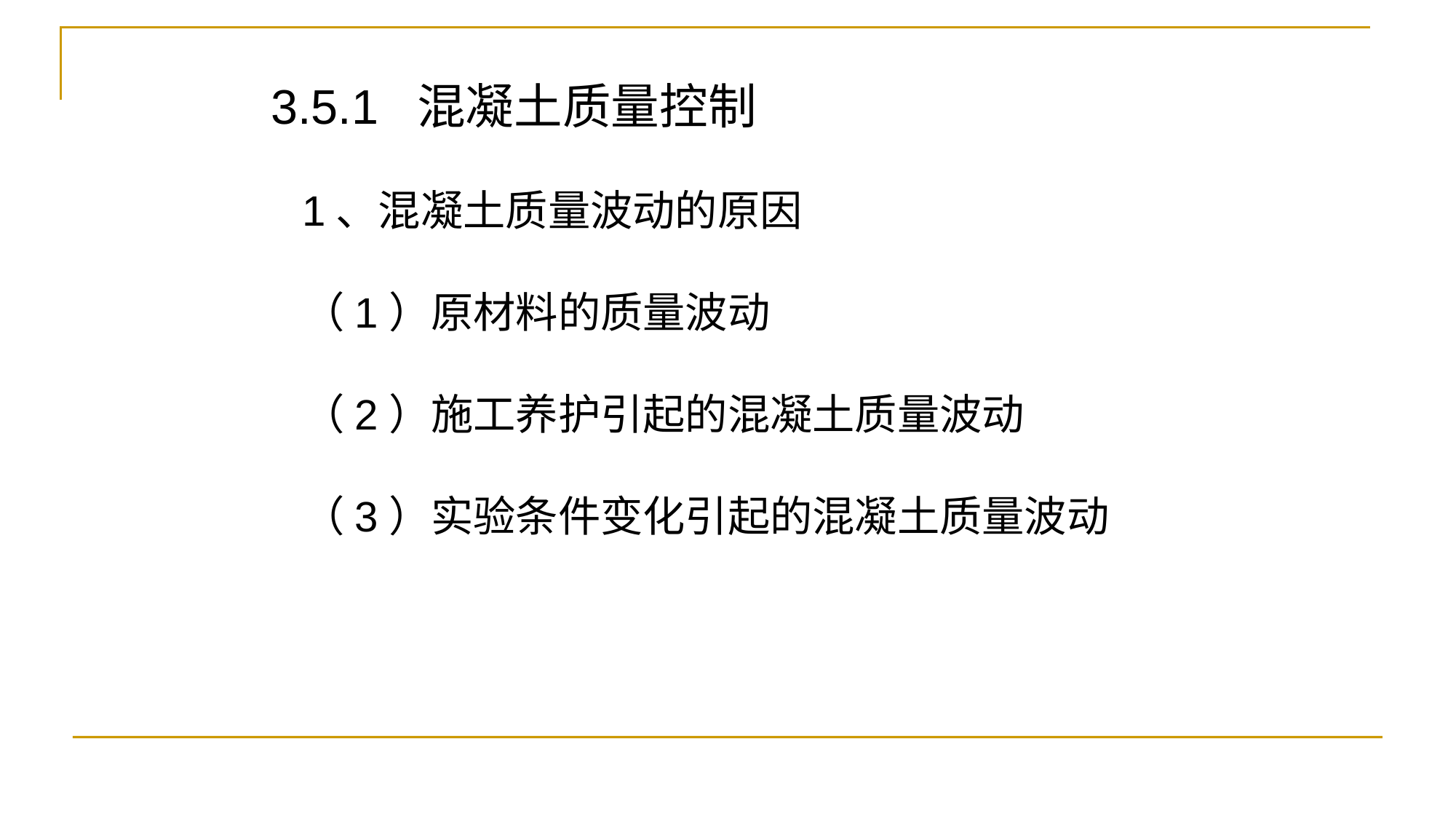

3.5.1  混凝土质量控制
1、混凝土质量波动的原因
（1）原材料的质量波动
（2）施工养护引起的混凝土质量波动
（3）实验条件变化引起的混凝土质量波动